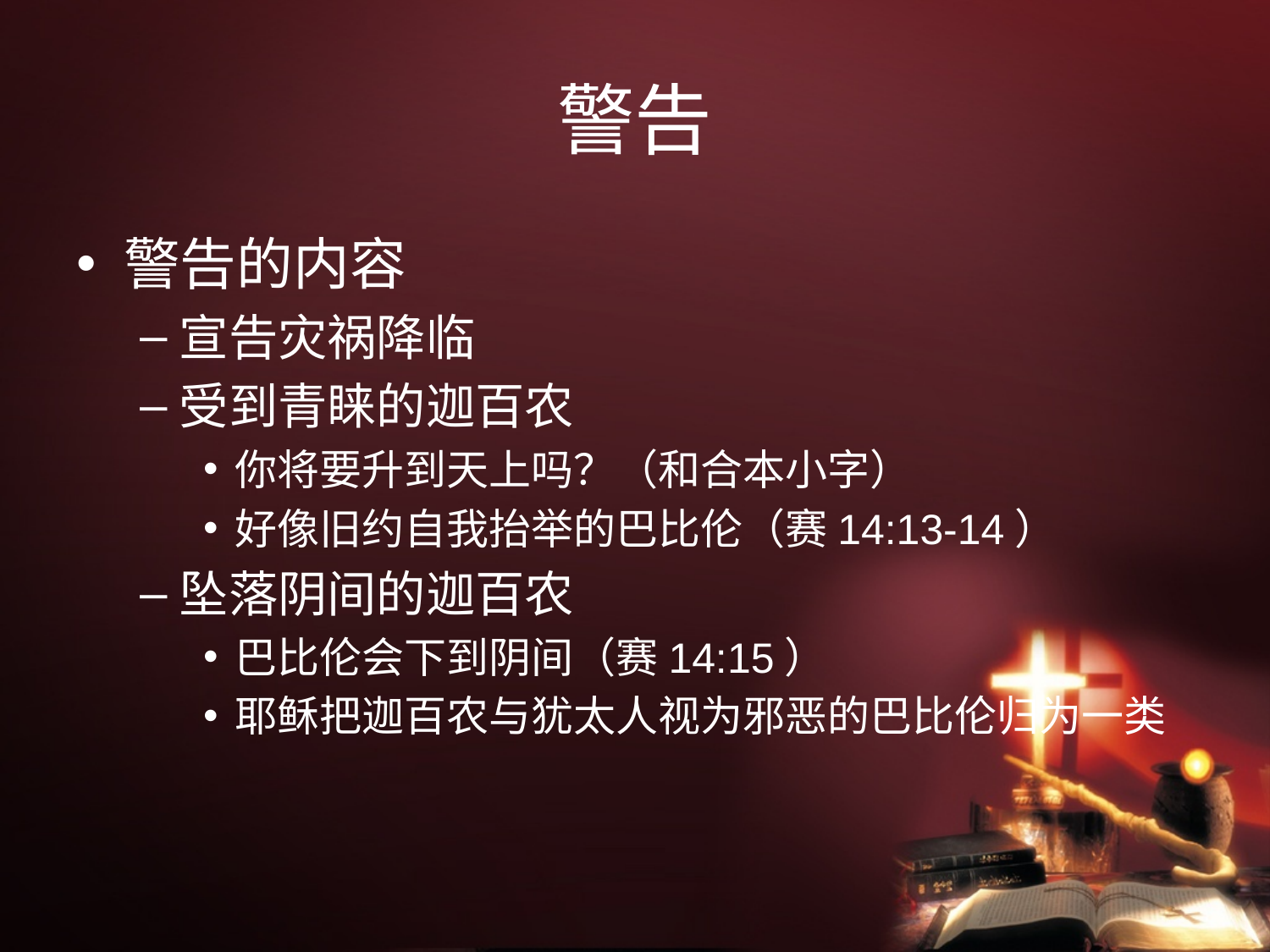

# 警告
警告的内容
宣告灾祸降临
受到青睐的迦百农
你将要升到天上吗？（和合本小字）
好像旧约自我抬举的巴比伦（赛14:13-14）
坠落阴间的迦百农
巴比伦会下到阴间（赛14:15）
耶稣把迦百农与犹太人视为邪恶的巴比伦归为一类